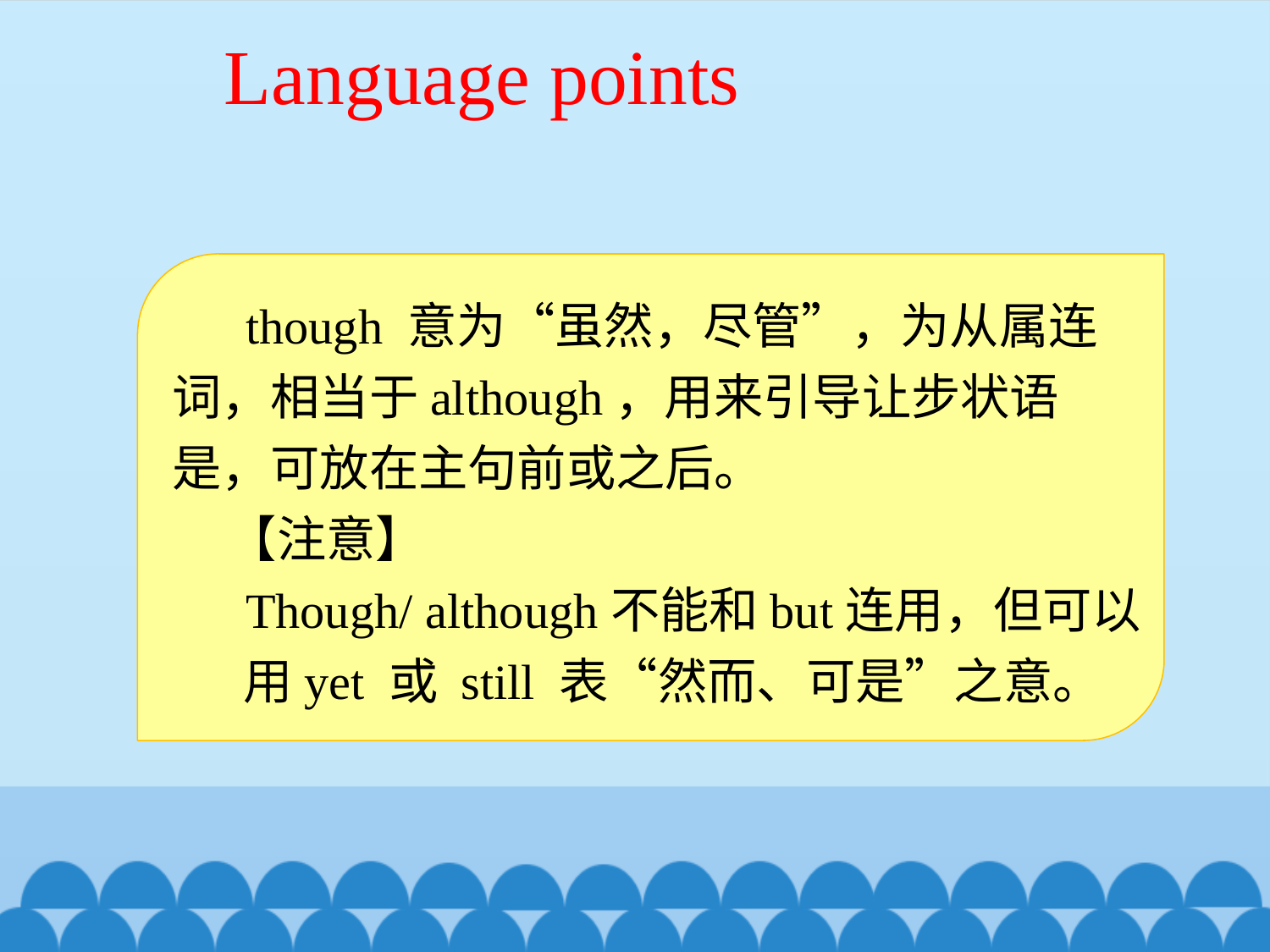

Language points

      though 意为“虽然，尽管”，为从属连词，相当于although，用来引导让步状语是，可放在主句前或之后。
    【注意】
      Though/ although不能和but连用，但可以用yet 或 still 表“然而、可是”之意。